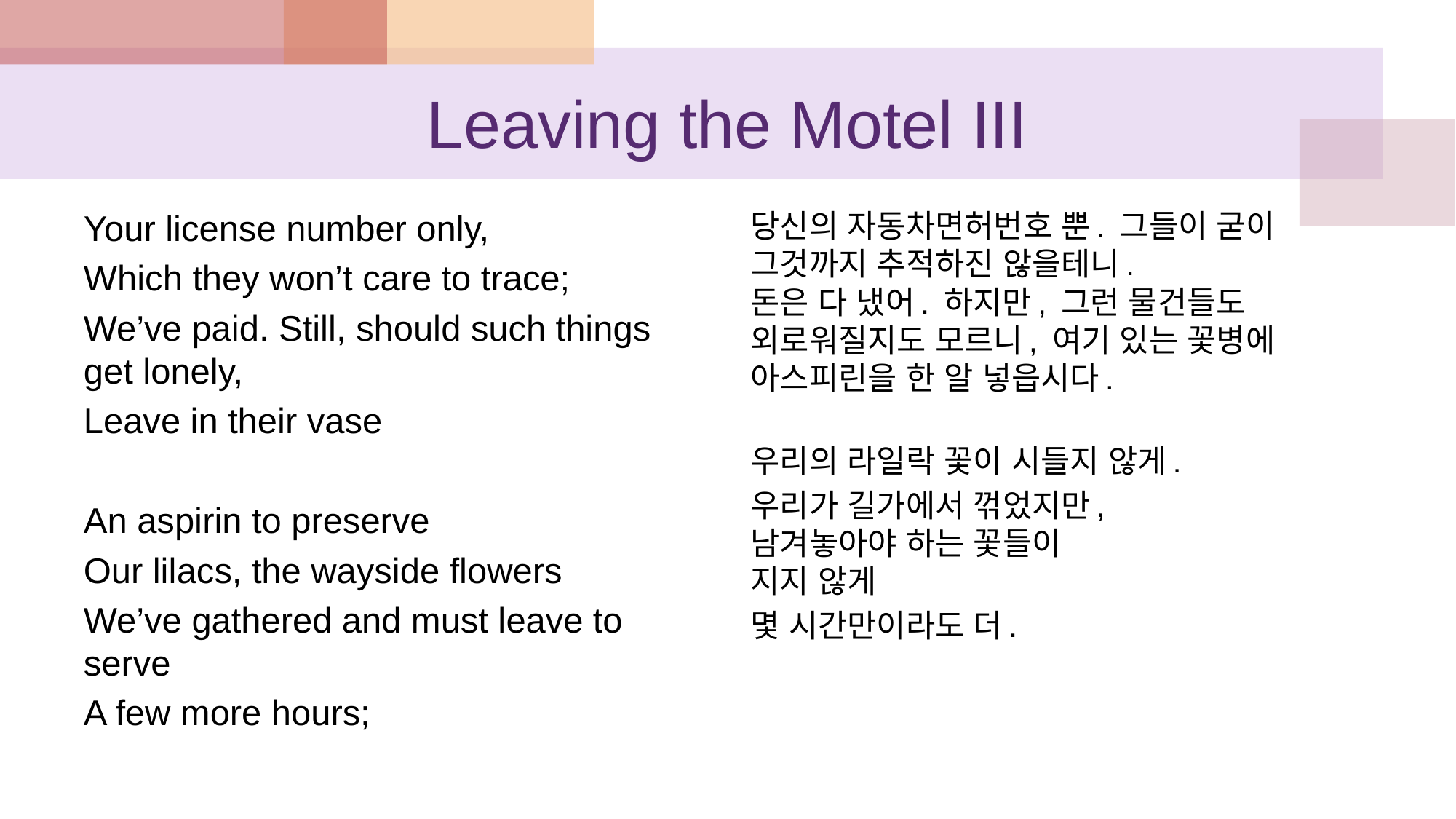

# Leaving the Motel III
Your license number only,
Which they won’t care to trace;
We’ve paid. Still, should such things get lonely,
Leave in their vase

An aspirin to preserve
Our lilacs, the wayside flowers
We’ve gathered and must leave to serve
A few more hours;
당신의 자동차면허번호 뿐. 그들이 굳이 그것까지 추적하진 않을테니.
돈은 다 냈어. 하지만, 그런 물건들도 외로워질지도 모르니, 여기 있는 꽃병에 아스피린을 한 알 넣읍시다.
우리의 라일락 꽃이 시들지 않게.
우리가 길가에서 꺾었지만,
남겨놓아야 하는 꽃들이
지지 않게
몇 시간만이라도 더.